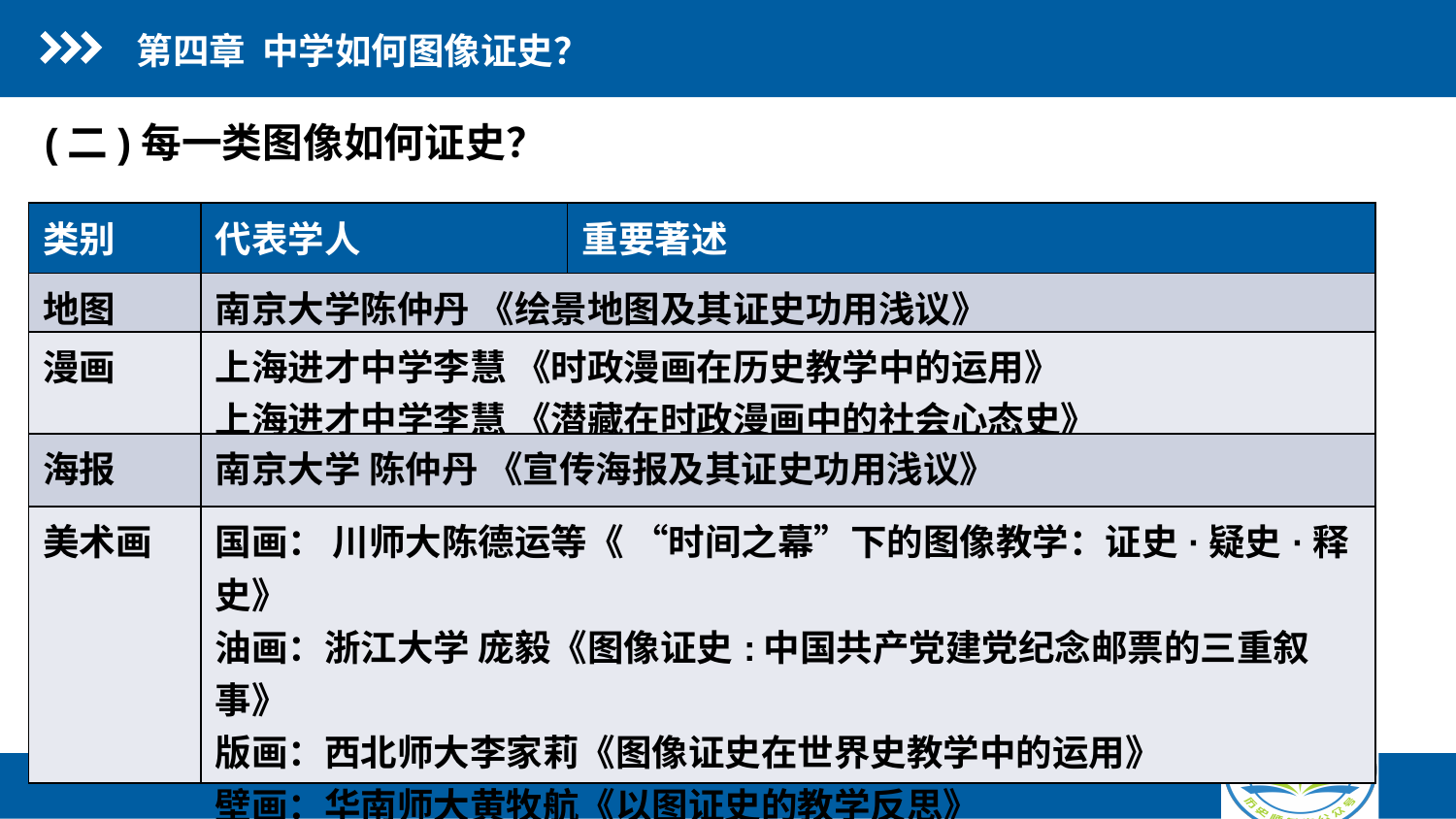

第四章  中学如何图像证史？
 (二)每一类图像如何证史？
| 类别 | 代表学人 | 重要著述 |
| --- | --- | --- |
| 地图 | 南京大学陈仲丹 《绘景地图及其证史功用浅议》 |  |
| 漫画 | 上海进才中学李慧 《时政漫画在历史教学中的运用》 上海进才中学李慧 《潜藏在时政漫画中的社会心态史》 |  |
| 海报 | 南京大学 陈仲丹 《宣传海报及其证史功用浅议》 |  |
| 美术画 | 国画： 川师大陈德运等《 “时间之幕”下的图像教学：证史·疑史·释史》 油画：浙江大学 庞毅《图像证史:中国共产党建党纪念邮票的三重叙事》 版画：西北师大李家莉《图像证史在世界史教学中的运用》 壁画：华南师大黄牧航《以图证史的教学反思》 |  |